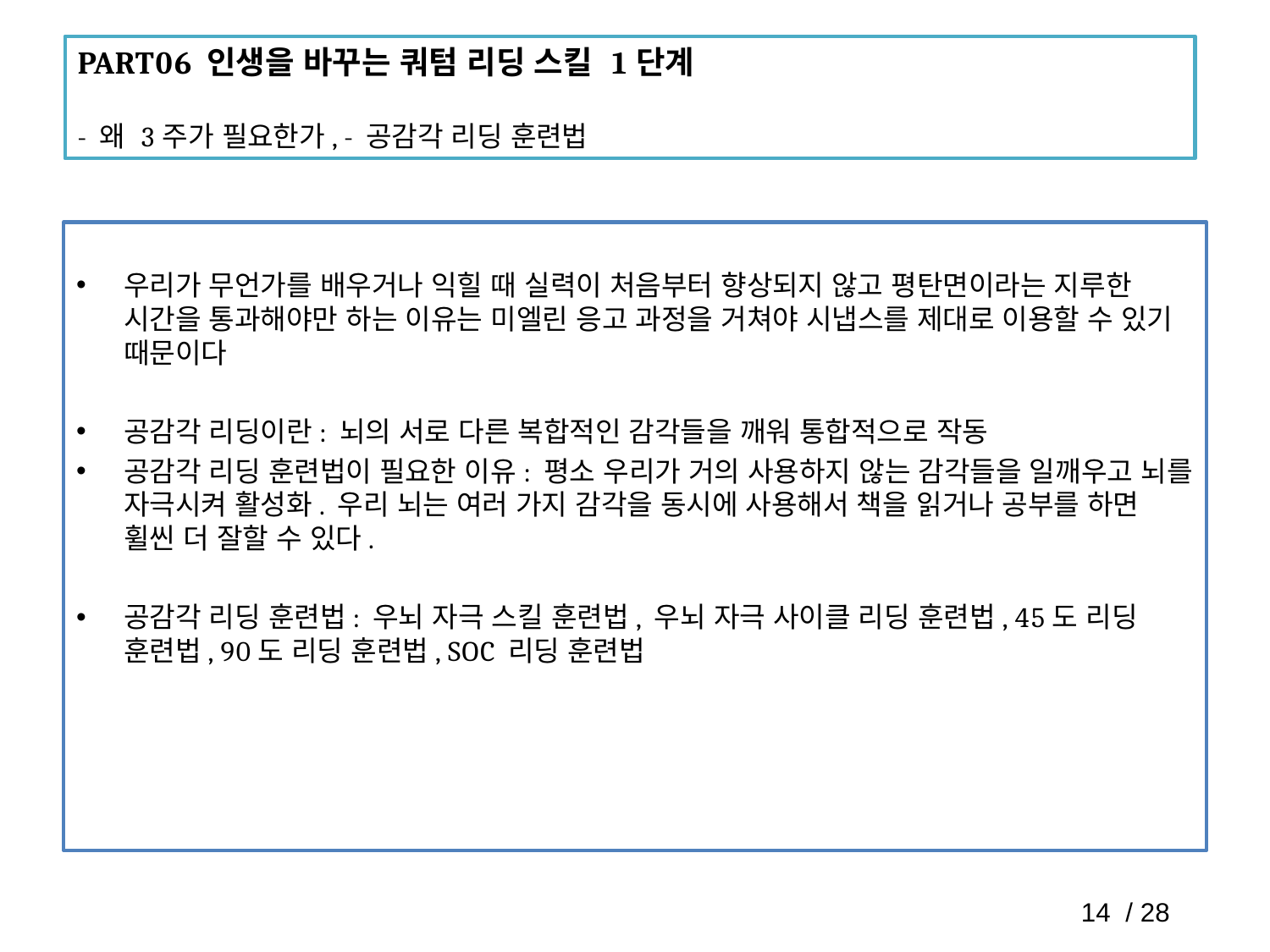

PART06 인생을 바꾸는 쿼텀 리딩 스킬 1단계
- 왜 3주가 필요한가, - 공감각 리딩 훈련법

우리가 무언가를 배우거나 익힐 때 실력이 처음부터 향상되지 않고 평탄면이라는 지루한 시간을 통과해야만 하는 이유는 미엘린 응고 과정을 거쳐야 시냅스를 제대로 이용할 수 있기 때문이다

공감각 리딩이란: 뇌의 서로 다른 복합적인 감각들을 깨워 통합적으로 작동
공감각 리딩 훈련법이 필요한 이유: 평소 우리가 거의 사용하지 않는 감각들을 일깨우고 뇌를 자극시켜 활성화. 우리 뇌는 여러 가지 감각을 동시에 사용해서 책을 읽거나 공부를 하면 휠씬 더 잘할 수 있다.

공감각 리딩 훈련법: 우뇌 자극 스킬 훈련법, 우뇌 자극 사이클 리딩 훈련법, 45도 리딩 훈련법, 90도 리딩 훈련법, SOC 리딩 훈련법
14  / 28